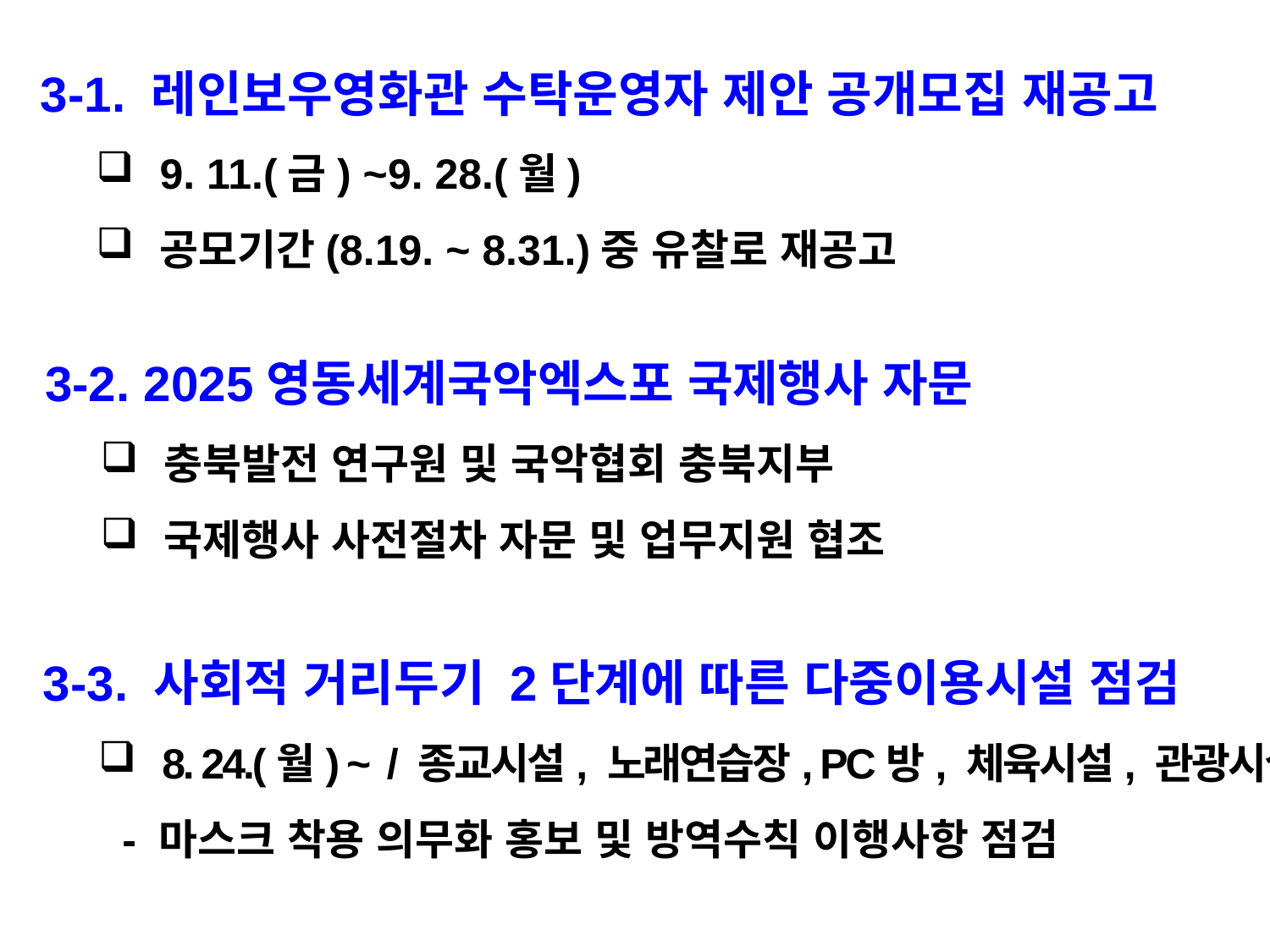

3-1. 레인보우영화관 수탁운영자 제안 공개모집 재공고
9. 11.(금) ~9. 28.(월)
공모기간(8.19. ~ 8.31.)중 유찰로 재공고
3-2. 2025영동세계국악엑스포 국제행사 자문
충북발전 연구원 및 국악협회 충북지부
국제행사 사전절차 자문 및 업무지원 협조

3-3. 사회적 거리두기 2단계에 따른 다중이용시설 점검
8. 24.(월) ~  / 종교시설, 노래연습장, PC방, 체육시설, 관광시설 등
  - 마스크 착용 의무화 홍보 및 방역수칙 이행사항 점검